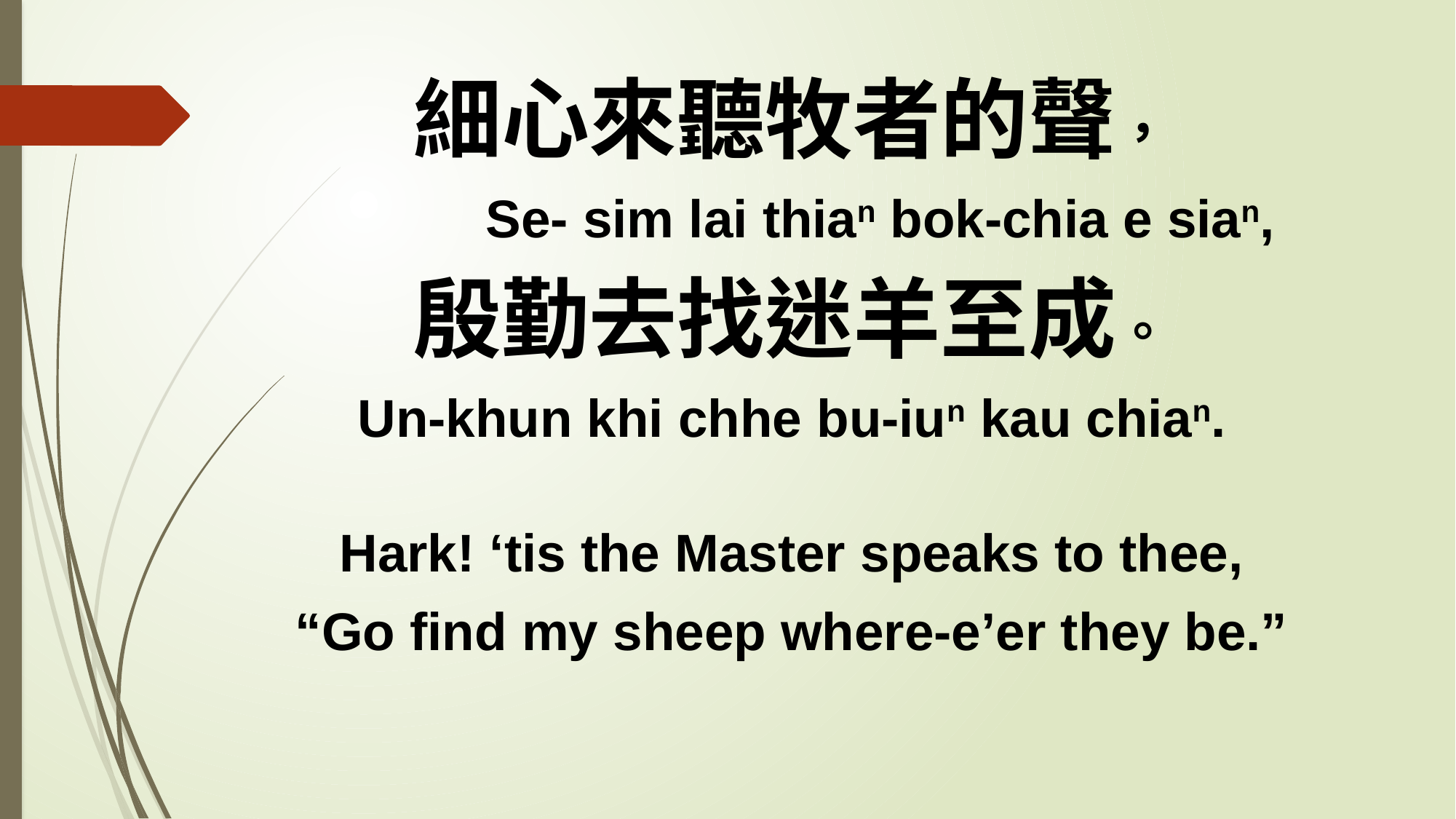

細心來聽牧者的聲，
                  Se- sim lai thian bok-chia e sian,
殷勤去找迷羊至成。
Un-khun khi chhe bu-iun kau chian.

Hark! ‘tis the Master speaks to thee,
“Go find my sheep where-e’er they be.”